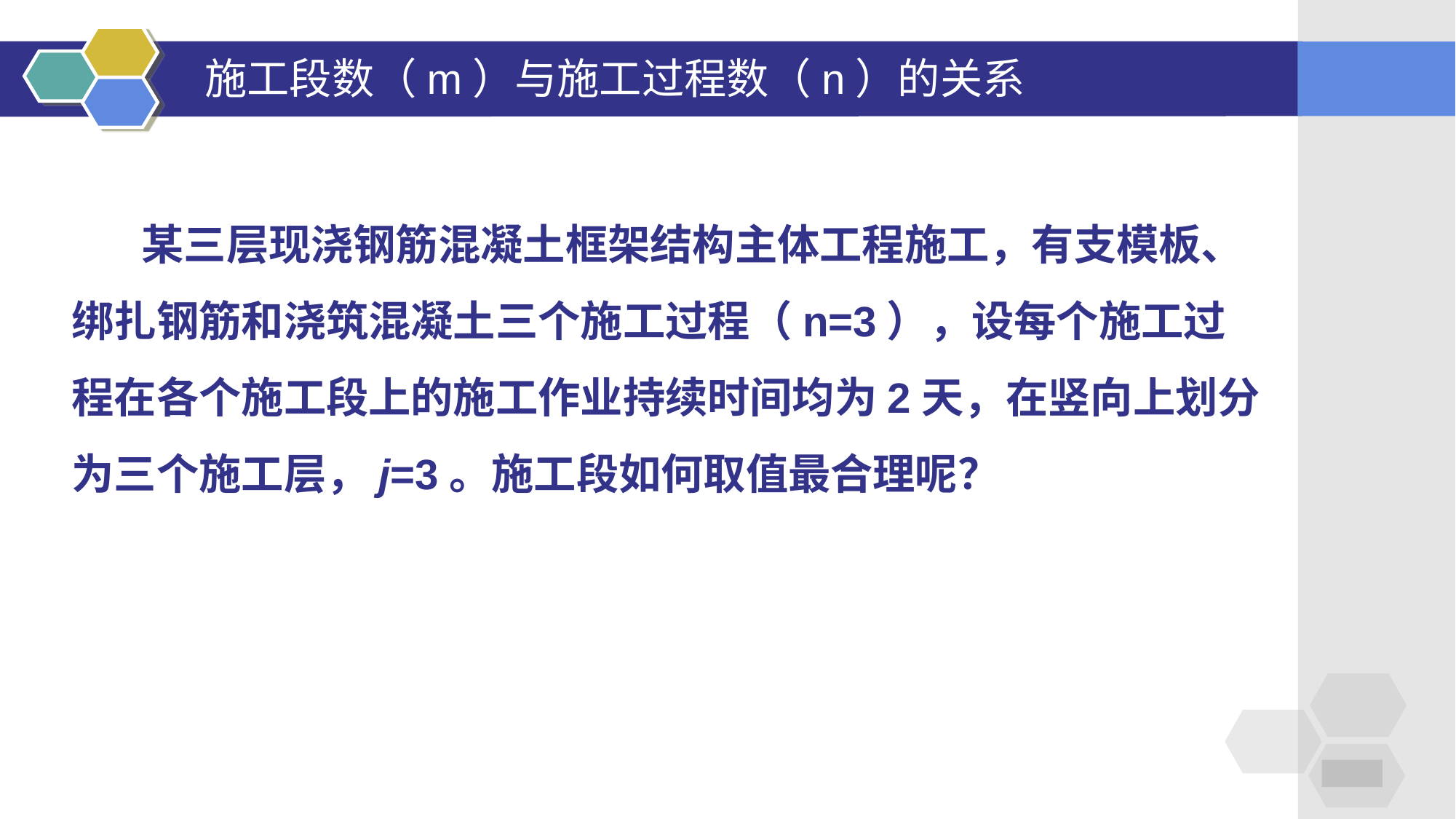

# 施工段数（m）与施工过程数（n）的关系
   某三层现浇钢筋混凝土框架结构主体工程施工，有支模板、绑扎钢筋和浇筑混凝土三个施工过程（n=3），设每个施工过程在各个施工段上的施工作业持续时间均为2天，在竖向上划分为三个施工层，j=3。施工段如何取值最合理呢？
7